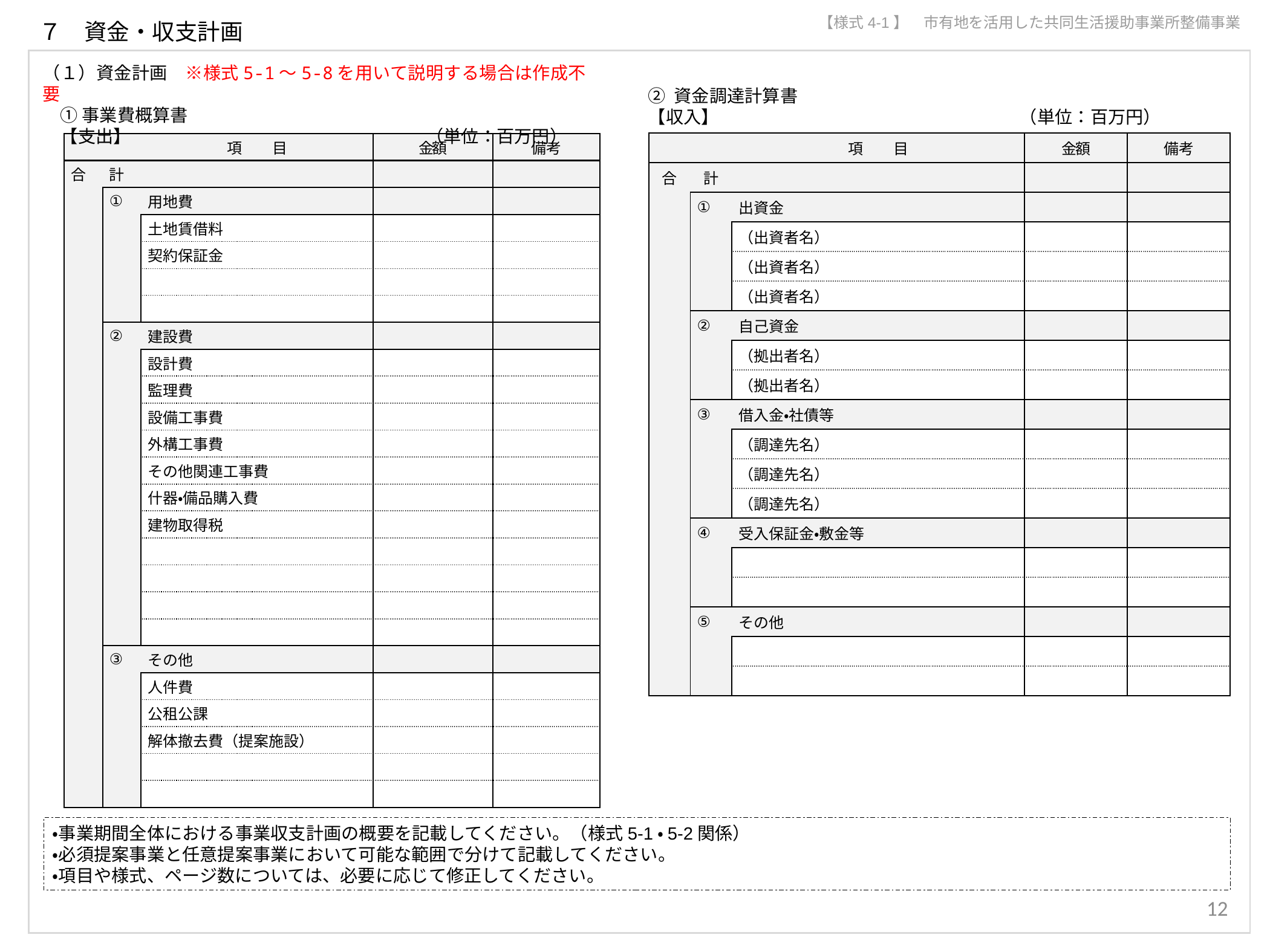

【様式4-1】　市有地を活用した共同生活援助事業所整備事業
７　資金・収支計画

（１）資金計画　※様式5-1～5-8を用いて説明する場合は作成不要
　① 事業費概算書
　【支出】　　　　　　　　　　　　 　　　　  （単位：百万円）
② 資金調達計算書
【収入】　　　　　　　　　　　　　　　　　（単位：百万円）
|  |  | 項　　目 | 金額 | 備考 |
| --- | --- | --- | --- | --- |
| 合 | 計 |  |  |  |
|  | ① | 出資金 |  |  |
|  |  | （出資者名） |  |  |
|  |  | （出資者名） |  |  |
|  |  | （出資者名） |  |  |
|  | ② | 自己資金 |  |  |
|  |  | （拠出者名） |  |  |
|  |  | （拠出者名） |  |  |
|  | ③ | 借入金・社債等 |  |  |
|  |  | （調達先名） |  |  |
|  |  | （調達先名） |  |  |
|  |  | （調達先名） |  |  |
|  | ④ | 受入保証金・敷金等 |  |  |
|  |  |  |  |  |
|  |  |  |  |  |
|  | ⑤ | その他 |  |  |
|  |  |  |  |  |
|  |  |  |  |  |
|  |  | 項　　目 | 金額 | 備考 |
| --- | --- | --- | --- | --- |
| 合 | 計 |  |  |  |
|  | ① | 用地費 |  |  |
|  |  | 土地賃借料 |  |  |
|  |  | 契約保証金 |  |  |
|  |  |  |  |  |
|  |  |  |  |  |
|  | ② | 建設費 |  |  |
|  |  | 設計費 |  |  |
|  |  | 監理費 |  |  |
|  |  | 設備工事費 |  |  |
|  |  | 外構工事費 |  |  |
|  |  | その他関連工事費 |  |  |
|  |  | 什器・備品購入費 |  |  |
|  |  | 建物取得税 |  |  |
|  |  |  |  |  |
|  |  |  |  |  |
|  |  |  |  |  |
|  |  |  |  |  |
|  | ③ | その他 |  |  |
|  |  | 人件費 |  |  |
|  |  | 公租公課 |  |  |
|  |  | 解体撤去費（提案施設） |  |  |
|  |  |  |  |  |
|  |  |  |  |  |
・事業期間全体における事業収支計画の概要を記載してください。（様式5-1・5-2関係）
・必須提案事業と任意提案事業において可能な範囲で分けて記載してください。
・項目や様式、ページ数については、必要に応じて修正してください。
12